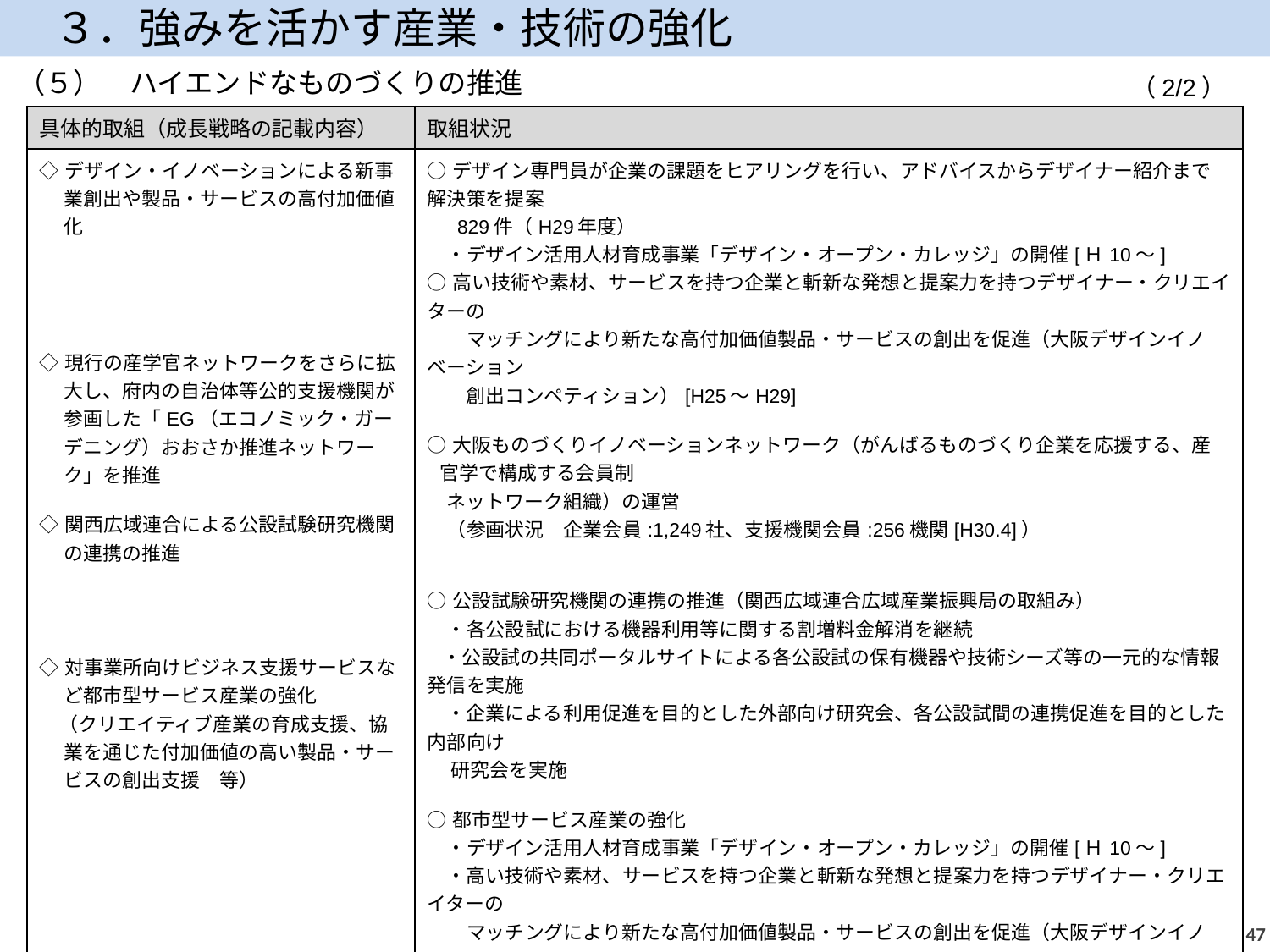

３．強みを活かす産業・技術の強化
（５）　ハイエンドなものづくりの推進
（2/2）
| 具体的取組（成長戦略の記載内容） | 取組状況 |
| --- | --- |
| ◇デザイン・イノベーションによる新事業創出や製品・サービスの高付加価値化 ◇現行の産学官ネットワークをさらに拡大し、府内の自治体等公的支援機関が参画した「EG（エコノミック・ガーデニング）おおさか推進ネットワーク」を推進 ◇関西広域連合による公設試験研究機関の連携の推進 ◇対事業所向けビジネス支援サービスなど都市型サービス産業の強化 　（クリエイティブ産業の育成支援、協業を通じた付加価値の高い製品・サービスの創出支援　等） | ○デザイン専門員が企業の課題をヒアリングを行い、アドバイスからデザイナー紹介まで解決策を提案　 　 829件（H29年度） 　・デザイン活用人材育成事業「デザイン・オープン・カレッジ」の開催[Ｈ10～] ○高い技術や素材、サービスを持つ企業と斬新な発想と提案力を持つデザイナー・クリエイターの 　　マッチングにより新たな高付加価値製品・サービスの創出を促進（大阪デザインイノベーション 　　創出コンペティション）[H25～H29] ○大阪ものづくりイノベーションネットワーク（がんばるものづくり企業を応援する、産官学で構成する会員制 ネットワーク組織）の運営　 　（参画状況　企業会員:1,249社、支援機関会員:256機関[H30.4]） ○公設試験研究機関の連携の推進（関西広域連合広域産業振興局の取組み） 　・各公設試における機器利用等に関する割増料金解消を継続 ・公設試の共同ポータルサイトによる各公設試の保有機器や技術シーズ等の一元的な情報発信を実施 　・企業による利用促進を目的とした外部向け研究会、各公設試間の連携促進を目的とした内部向け 研究会を実施 ○都市型サービス産業の強化 　・デザイン活用人材育成事業「デザイン・オープン・カレッジ」の開催[Ｈ10～] 　・高い技術や素材、サービスを持つ企業と斬新な発想と提案力を持つデザイナー・クリエイターの 　　マッチングにより新たな高付加価値製品・サービスの創出を促進（大阪デザインイノベーション 　　創出コンペティション）[H25～H29] 　・新事業の創出に意欲的な事業者を対象に、フォーラムやワークショップを開催し、多様な主体と 　　の協創を通じ、市場価値の高い商品・サービスの開発を支援。 　　(新事業創造プラットフォーム事業）[H27～H29] 　・クリエイターのネットワーク構築・強化（クリエイティブクラスター登録者数：1,388社[H30.3時点]マッチング 373件[H29]） |
47